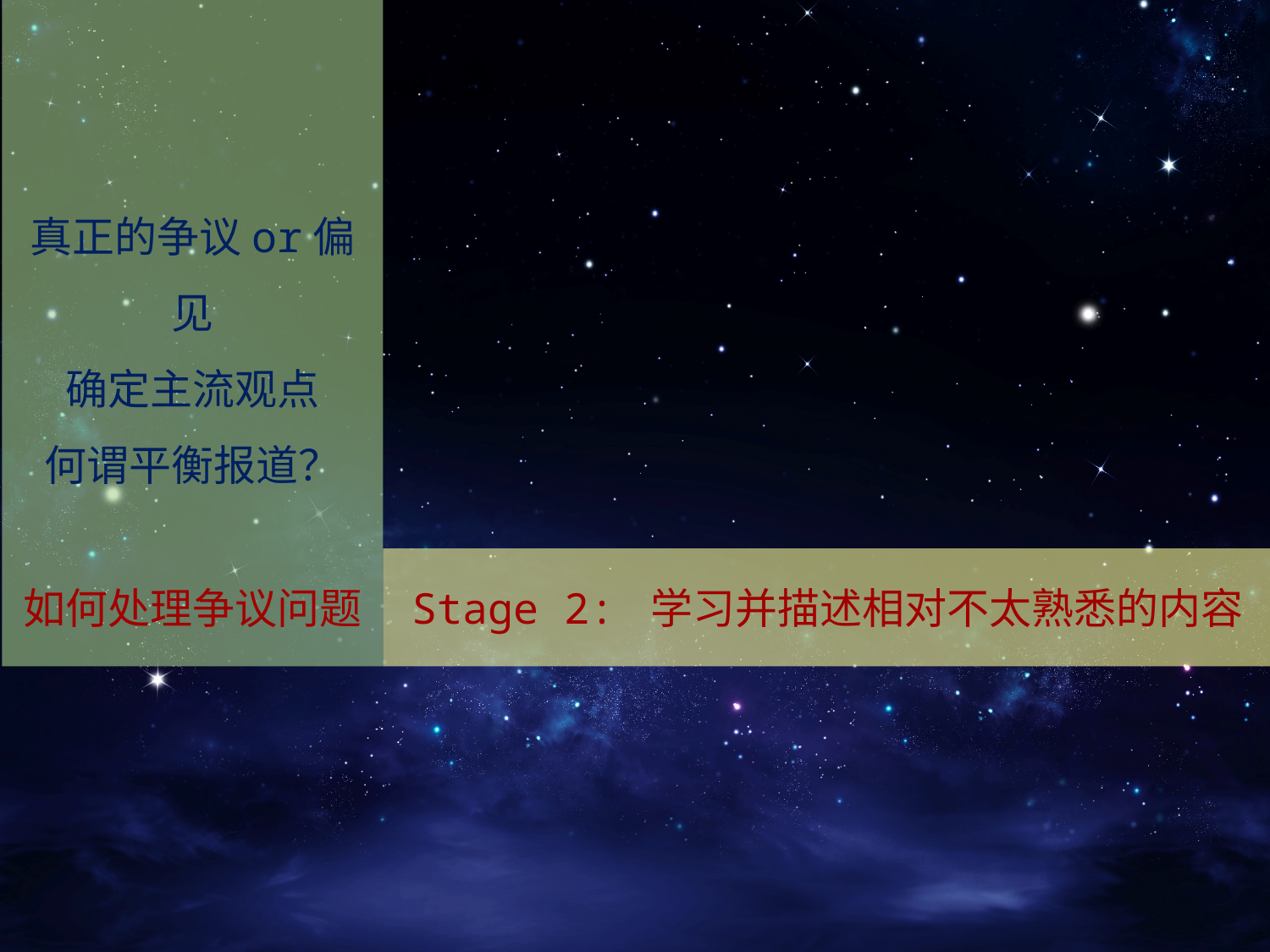

真正的争议or偏见
确定主流观点
何谓平衡报道？
如何处理争议问题
Stage 2: 学习并描述相对不太熟悉的内容